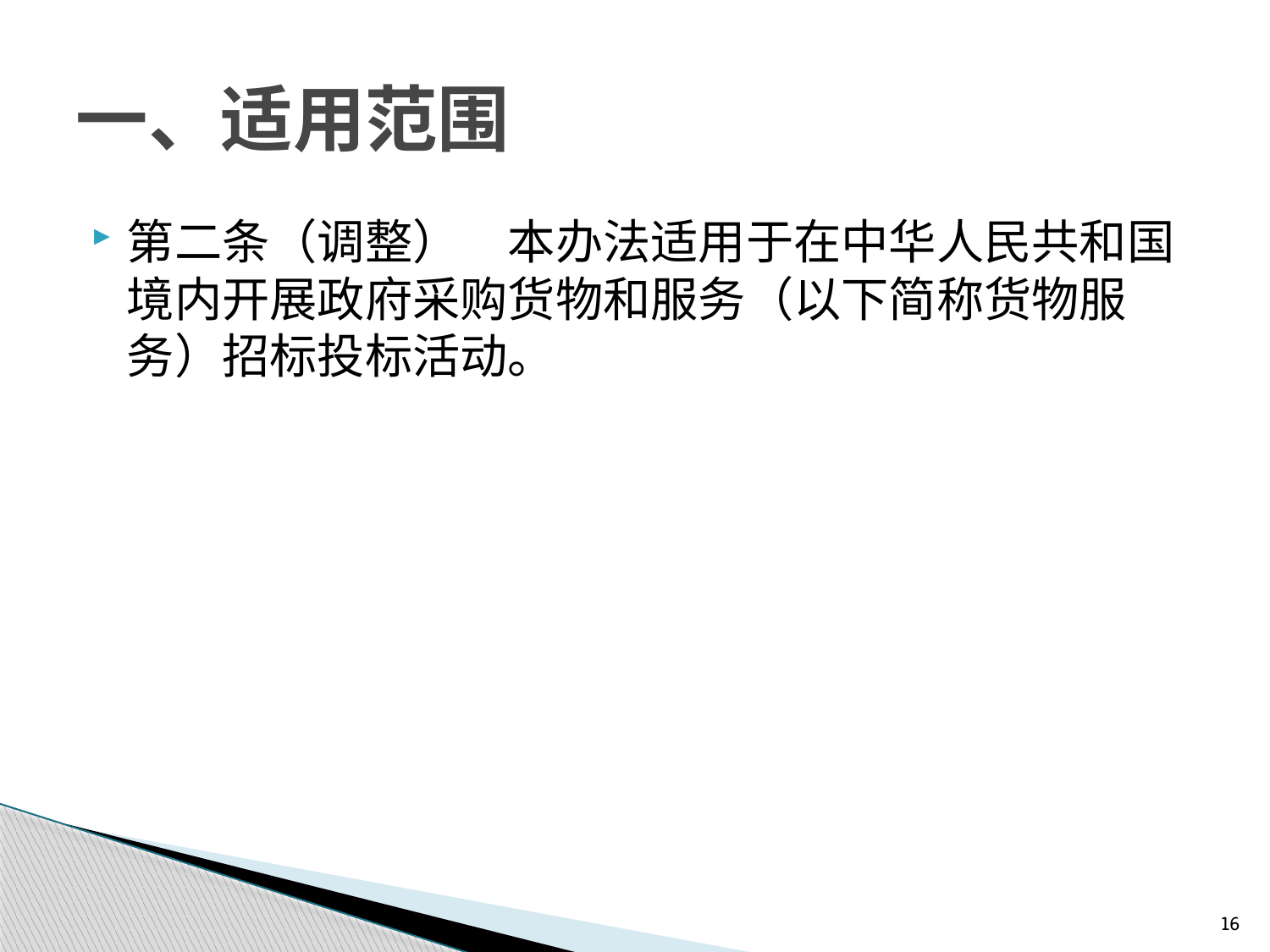

# 一、适用范围
第二条（调整）　本办法适用于在中华人民共和国境内开展政府采购货物和服务（以下简称货物服务）招标投标活动。

16